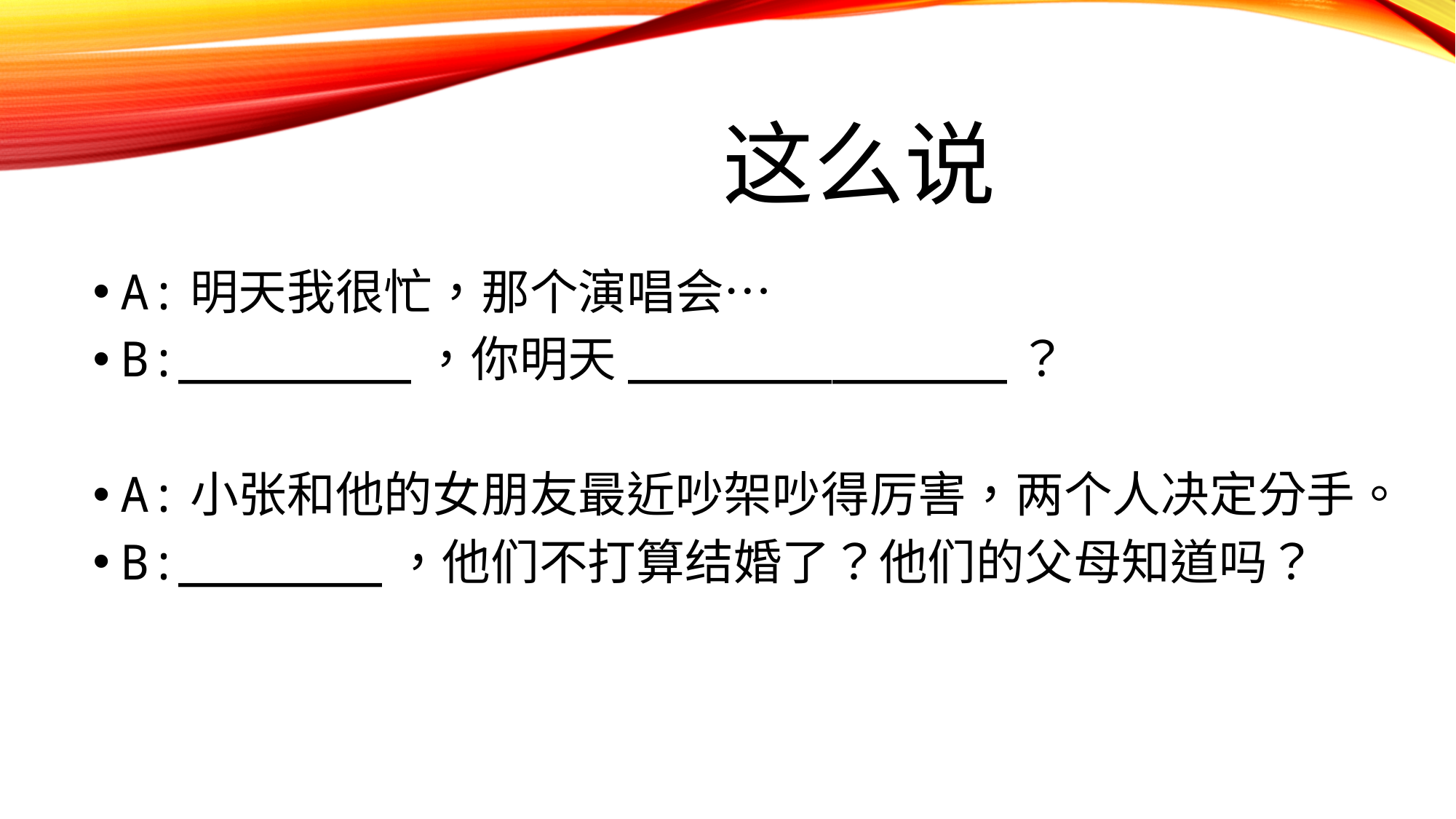

# 这么说
A:明天我很忙，那个演唱会…
B:________，你明天_____________？

A:小张和他的女朋友最近吵架吵得厉害，两个人决定分手。
B:_______，他们不打算结婚了？他们的父母知道吗？